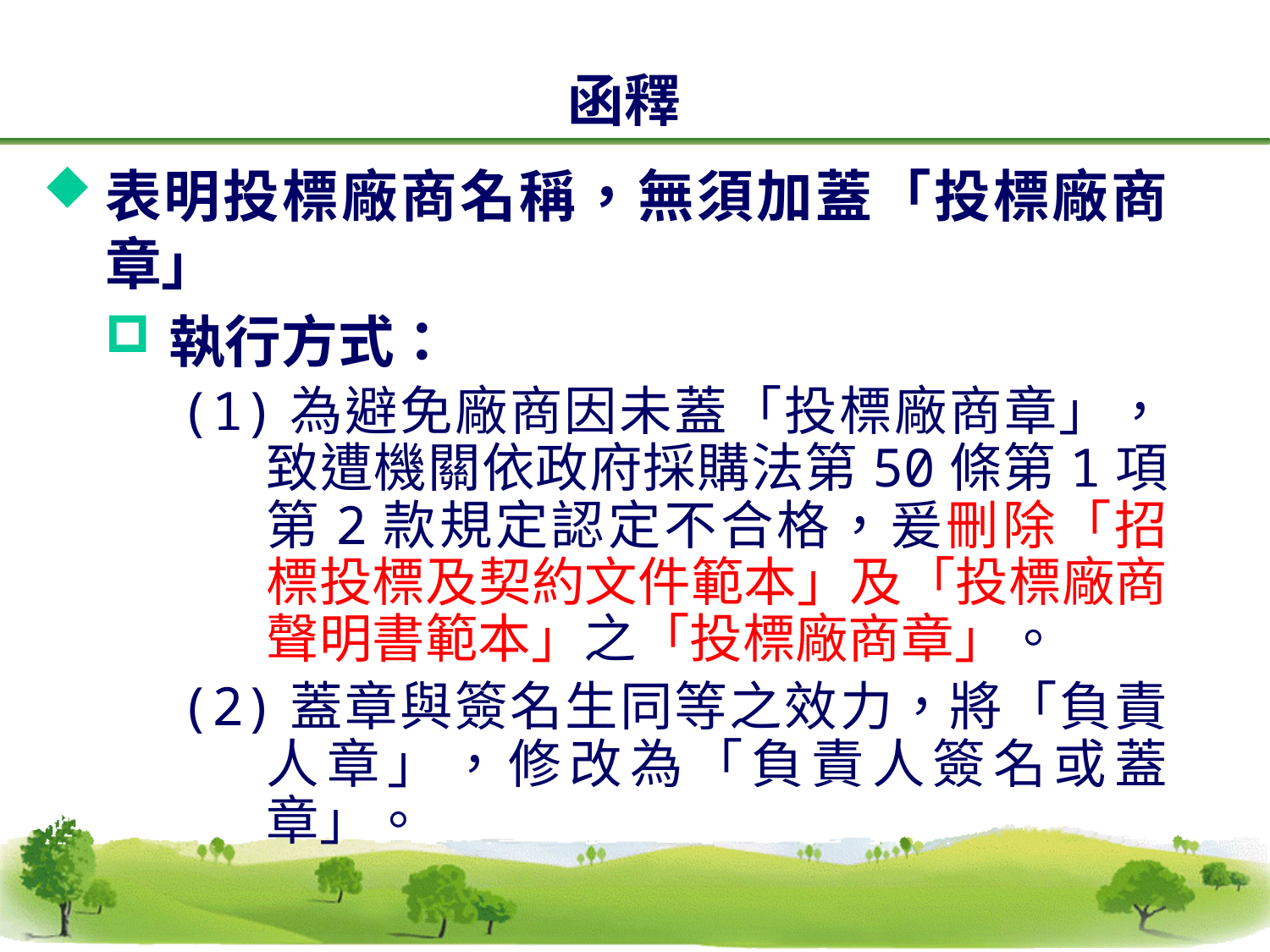

函釋
表明投標廠商名稱，無須加蓋「投標廠商章」
執行方式：
(1)為避免廠商因未蓋「投標廠商章」，致遭機關依政府採購法第50條第1項第2款規定認定不合格，爰刪除「招標投標及契約文件範本」及「投標廠商聲明書範本」之「投標廠商章」。
(2)蓋章與簽名生同等之效力，將「負責人章」，修改為「負責人簽名或蓋章」。